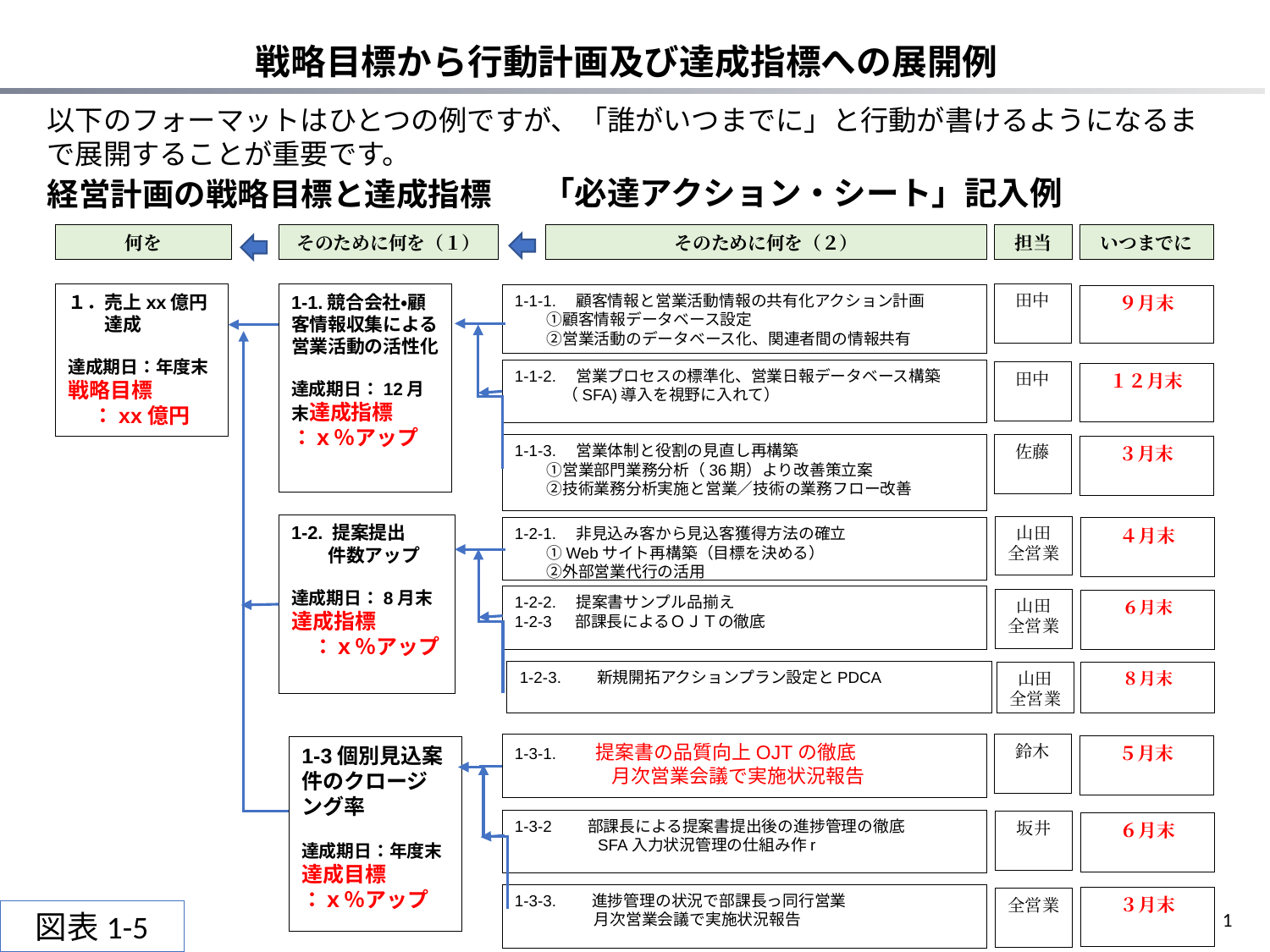

戦略目標から行動計画及び達成指標への展開例
以下のフォーマットはひとつの例ですが、「誰がいつまでに」と行動が書けるようになるまで展開することが重要です。
「必達アクション・シート」記入例
経営計画の戦略目標と達成指標
そのために何を（１）
そのために何を（２）
何を
担当
いつまでに

田中
1-1.競合会社・顧客情報収集による営業活動の活性化

達成期日：12月末達成指標
：ｘ％アップ

１．売上xx億円
　　達成

達成期日：年度末
戦略目標
    ：xx億円

1-1-1.　顧客情報と営業活動情報の共有化アクション計画
　　①顧客情報データベース設定
　　②営業活動のデータベース化、関連者間の情報共有
1-1-2.　営業プロセスの標準化、営業日報データベース構築
　　　（SFA)導入を視野に入れて）
1-1-3.　営業体制と役割の見直し再構築
　　①営業部門業務分析（36期）より改善策立案
　　②技術業務分析実施と営業／技術の業務フロー改善

９月末
田中
１２月末
佐藤
３月末
1-2. 提案提出
　　件数アップ

達成期日：8月末
達成指標
　：ｘ％アップ
山田
全営業
1-2-1.　非見込み客から見込客獲得方法の確立
　　①Webサイト再構築（目標を決める）
　　②外部営業代行の活用
1-2-2.　提案書サンプル品揃え
1-2-3　 部課長によるＯＪＴの徹底

1-2-3.　　新規開拓アクションプラン設定とPDCA

４月末
山田
全営業
６月末
８月末
山田
全営業
鈴木
1-3-1.　　提案書の品質向上OJTの徹底
　　　　　月次営業会議で実施状況報告

1-3-2　　部課長による提案書提出後の進捗管理の徹底
　　　　　SFA入力状況管理の仕組み作r
1-3-3.　　進捗管理の状況で部課長っ同行営業
　　　　　月次営業会議で実施状況報告
５月末
1-3個別見込案件のクロージング率

達成期日：年度末
達成目標
：ｘ％アップ

坂井
６月末
３月末
全営業
図表1-5